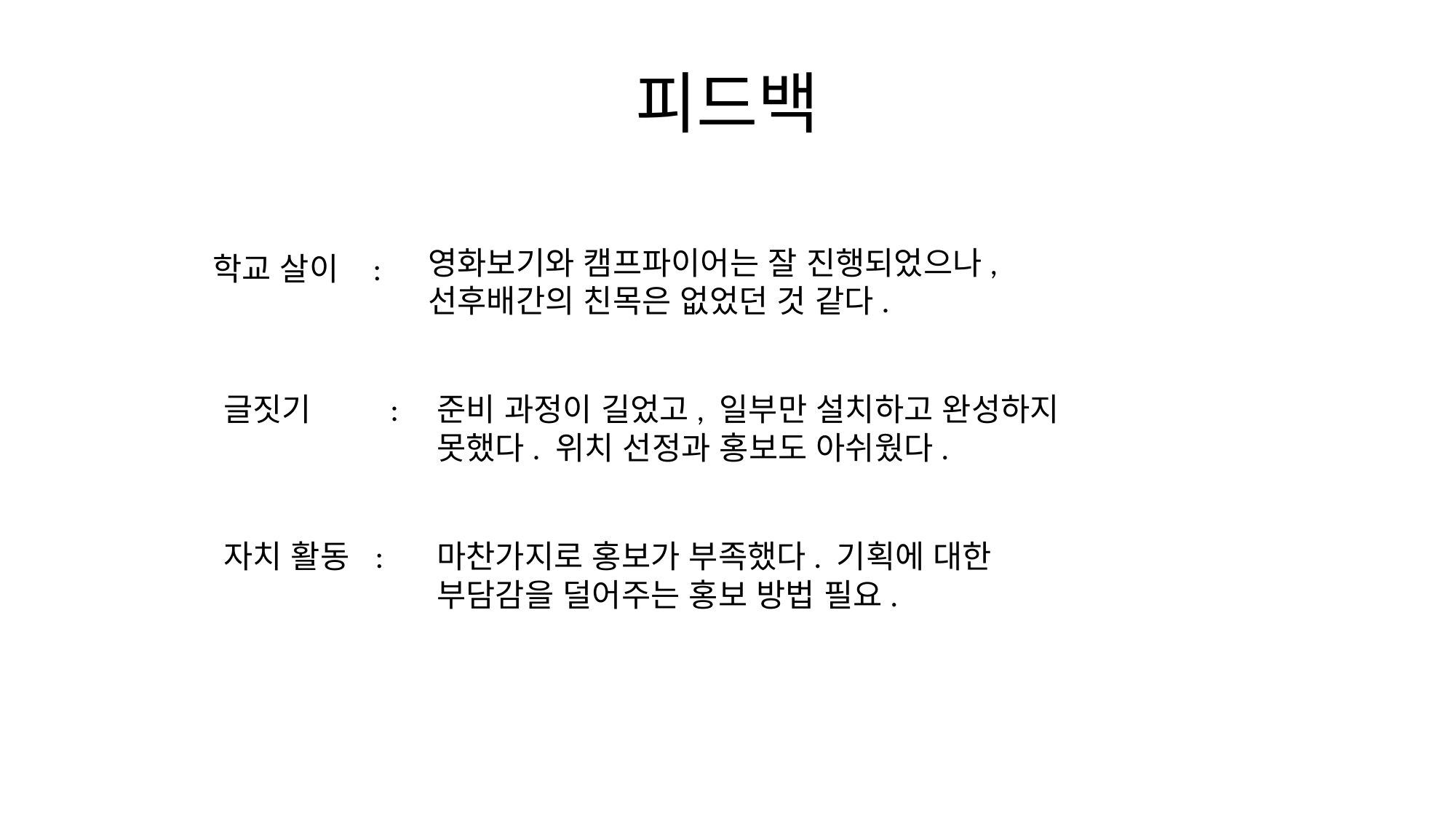

# 피드백
영화보기와 캠프파이어는 잘 진행되었으나, 선후배간의 친목은 없었던 것 같다.
학교 살이   :
글짓기        :
준비 과정이 길었고, 일부만 설치하고 완성하지 못했다. 위치 선정과 홍보도 아쉬웠다.
마찬가지로 홍보가 부족했다. 기획에 대한 부담감을 덜어주는 홍보 방법 필요.
자치 활동  :